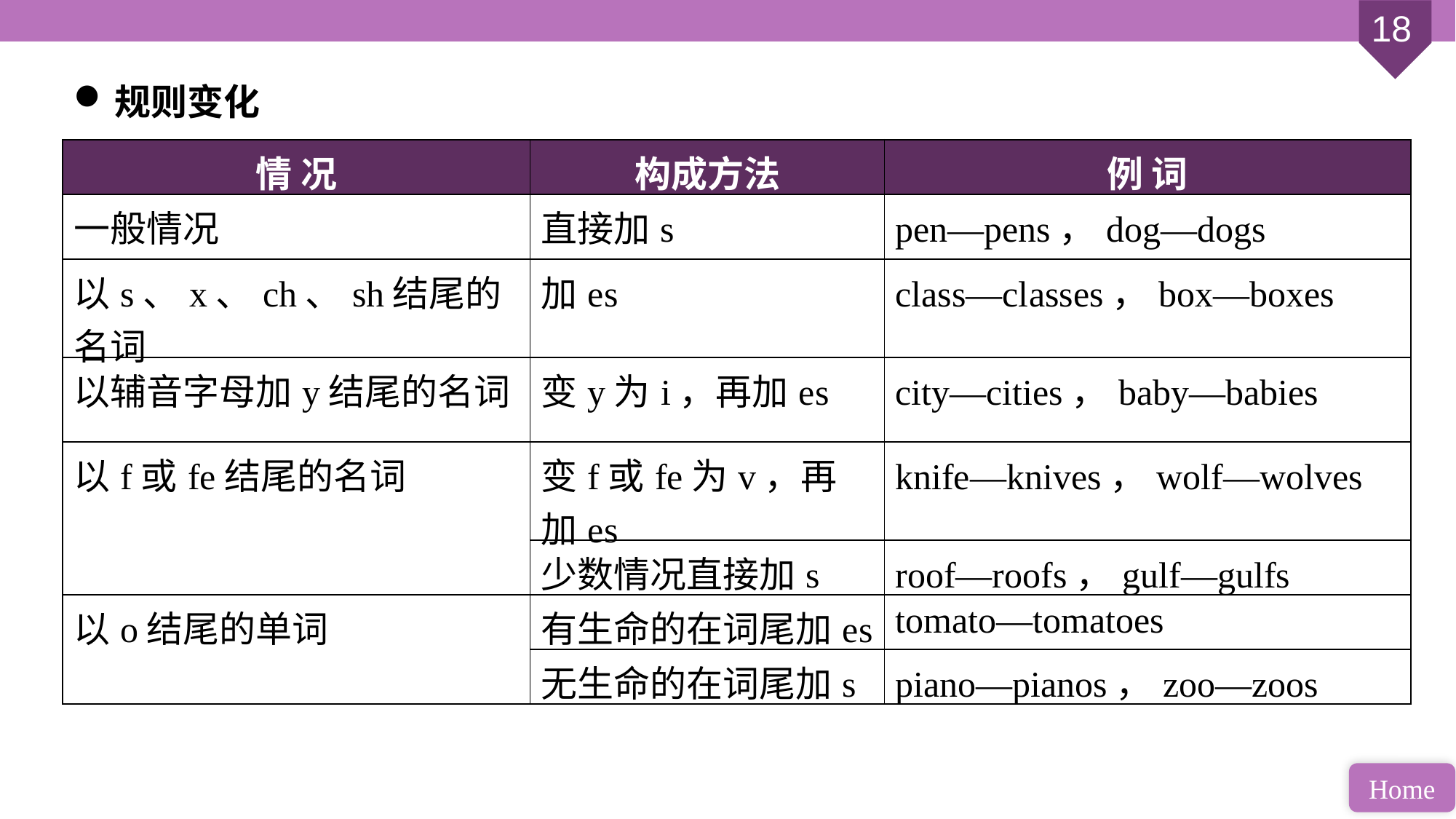

规则变化
| 情 况 | 构成方法 | 例 词 |
| --- | --- | --- |
| 一般情况 | 直接加s | pen—pens，dog—dogs |
| 以s、x、ch、sh结尾的名词 | 加es | class—classes，box—boxes |
| 以辅音字母加y结尾的名词 | 变y为i，再加es | city—cities，baby—babies |
| 以f或fe结尾的名词 | 变f或fe为v，再加es | knife—knives，wolf—wolves |
|  | 少数情况直接加s | roof—roofs，gulf—gulfs |
| 以o结尾的单词 | 有生命的在词尾加es | tomato—tomatoes |
|  | 无生命的在词尾加s | piano—pianos，zoo—zoos |